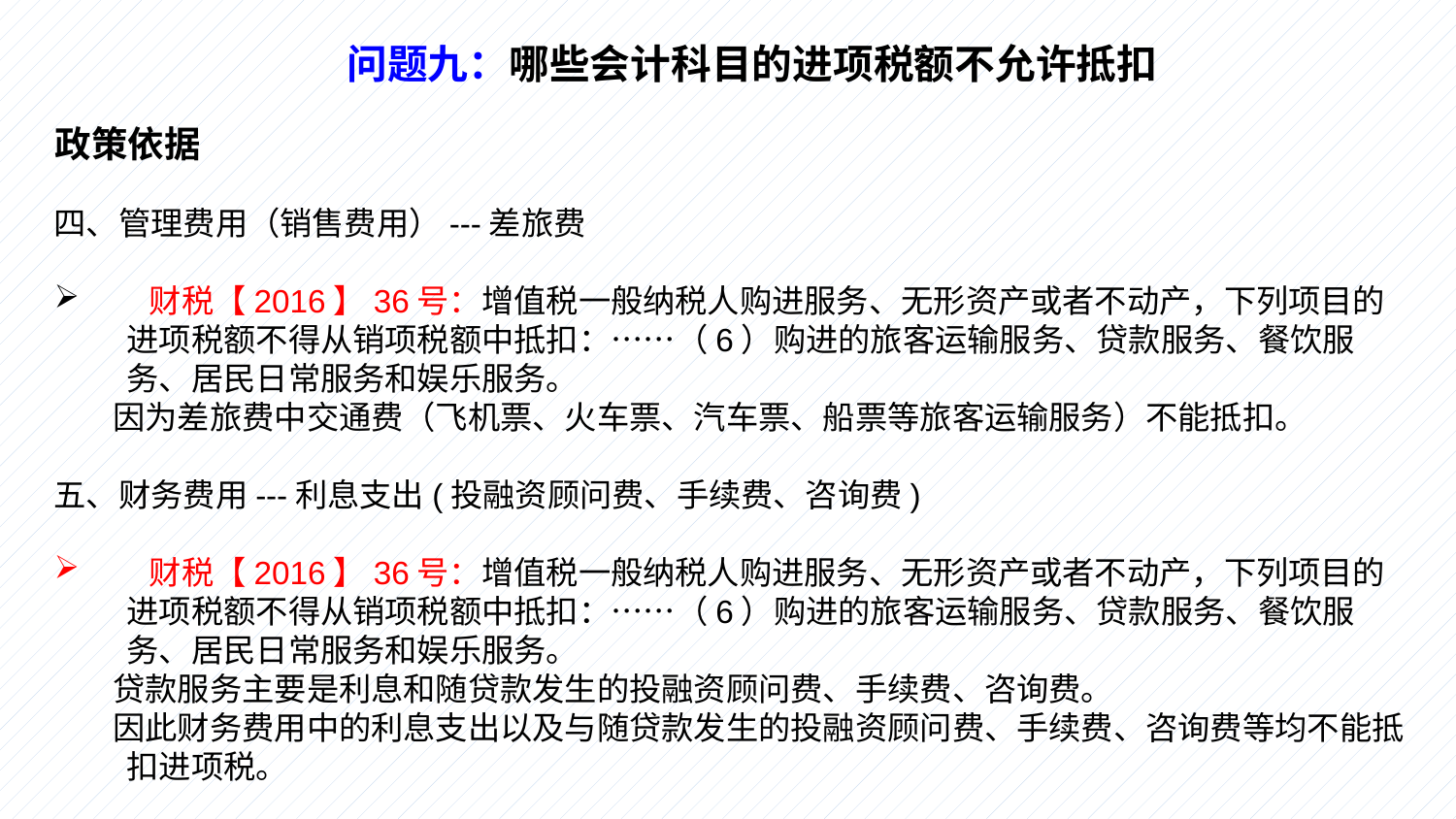

问题九：哪些会计科目的进项税额不允许抵扣
政策依据
四、管理费用（销售费用）---差旅费

  财税【2016】36号：增值税一般纳税人购进服务、无形资产或者不动产，下列项目的进项税额不得从销项税额中抵扣：……（6）购进的旅客运输服务、贷款服务、餐饮服务、居民日常服务和娱乐服务。
       因为差旅费中交通费（飞机票、火车票、汽车票、船票等旅客运输服务）不能抵扣。

五、财务费用---利息支出(投融资顾问费、手续费、咨询费)

  财税【2016】36号：增值税一般纳税人购进服务、无形资产或者不动产，下列项目的进项税额不得从销项税额中抵扣：……（6）购进的旅客运输服务、贷款服务、餐饮服务、居民日常服务和娱乐服务。
       贷款服务主要是利息和随贷款发生的投融资顾问费、手续费、咨询费。
       因此财务费用中的利息支出以及与随贷款发生的投融资顾问费、手续费、咨询费等均不能抵扣进项税。